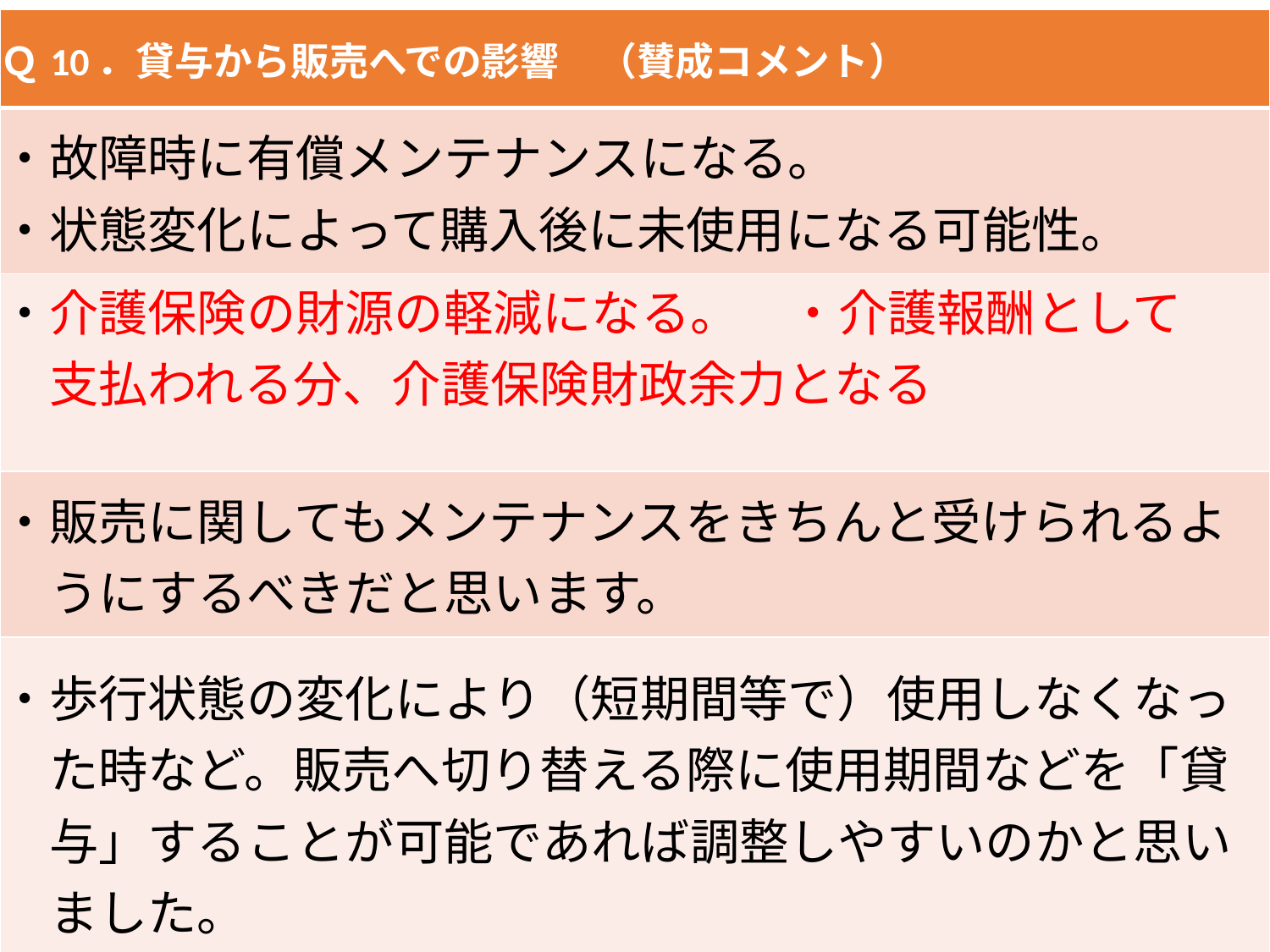

| Ｑ10．貸与から販売へでの影響　（賛成コメント） |
| --- |
| ・故障時に有償メンテナンスになる。 ・状態変化によって購入後に未使用になる可能性。 |
| ・介護保険の財源の軽減になる。　・介護報酬として 　支払われる分、介護保険財政余力となる |
| ・販売に関してもメンテナンスをきちんと受けられるよ 　うにするべきだと思います。 |
| ・歩行状態の変化により（短期間等で）使用しなくなっ 　た時など。販売へ切り替える際に使用期間などを「貸 　与」することが可能であれば調整しやすいのかと思い 　ました。 |
43